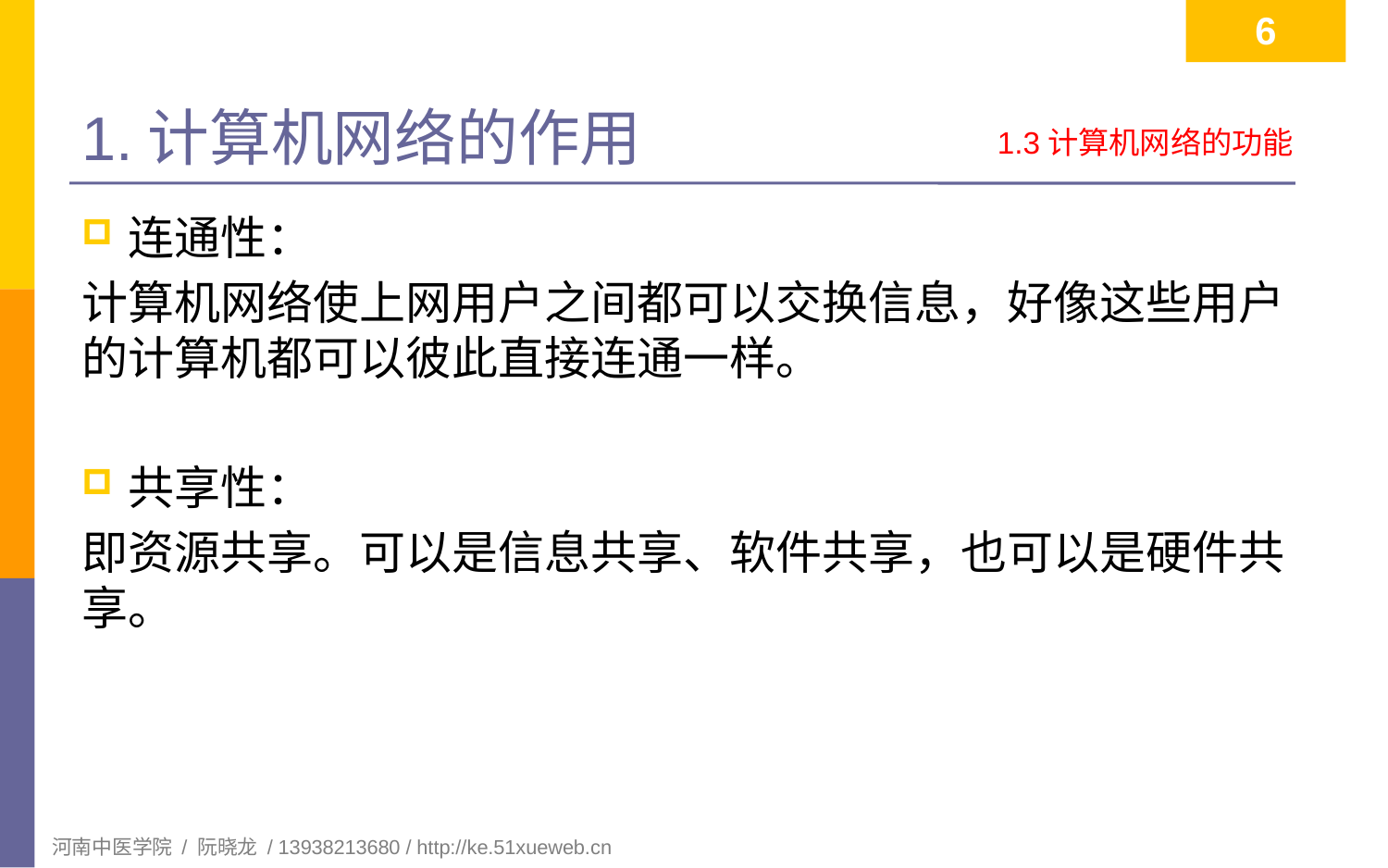

6
# 1.计算机网络的作用
1.3计算机网络的功能
连通性：
计算机网络使上网用户之间都可以交换信息，好像这些用户的计算机都可以彼此直接连通一样。

共享性：
即资源共享。可以是信息共享、软件共享，也可以是硬件共享。